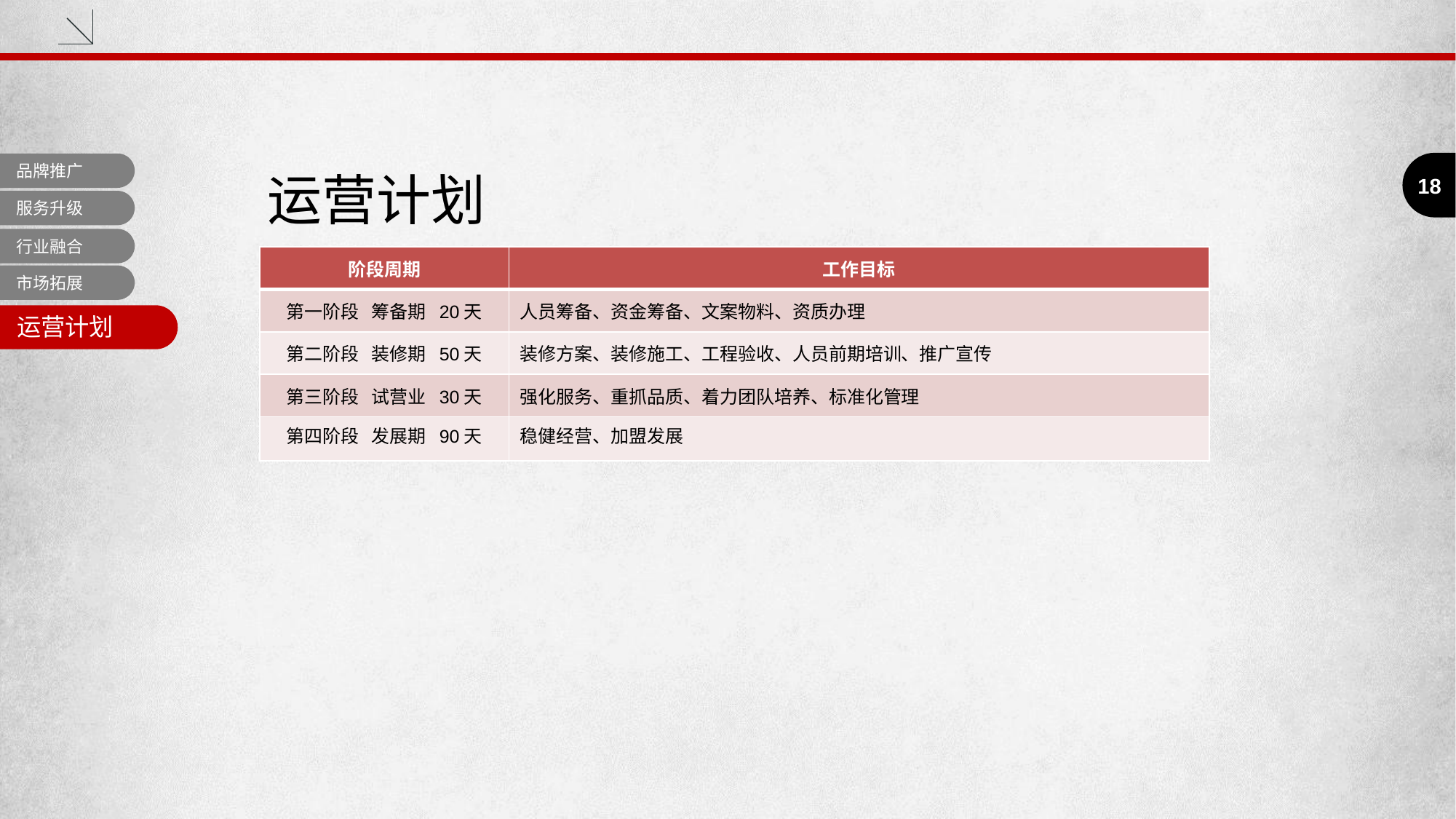

18

品牌推广
运营计划

服务升级

行业融合
| 阶段周期 | 工作目标 |
| --- | --- |
| 第一阶段 筹备期 20天 | 人员筹备、资金筹备、文案物料、资质办理 |
| 第二阶段 装修期 50天 | 装修方案、装修施工、工程验收、人员前期培训、推广宣传 |
| 第三阶段 试营业 30天 | 强化服务、重抓品质、着力团队培养、标准化管理 |
| 第四阶段 发展期 90天 | 稳健经营、加盟发展 |

市场拓展

运营计划